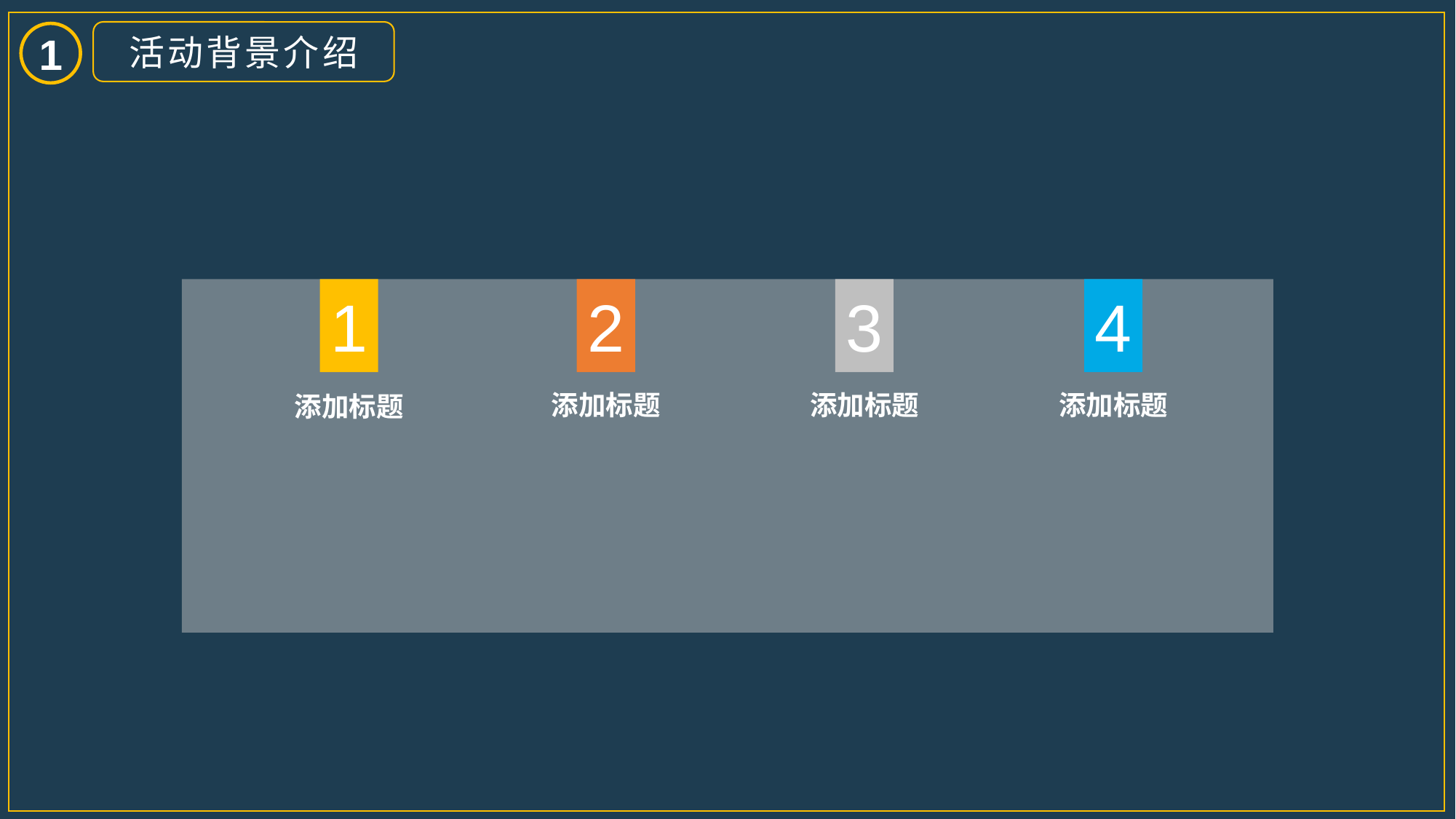

活动背景介绍
1

1
2
3
4
添加标题
添加标题
添加标题
添加标题